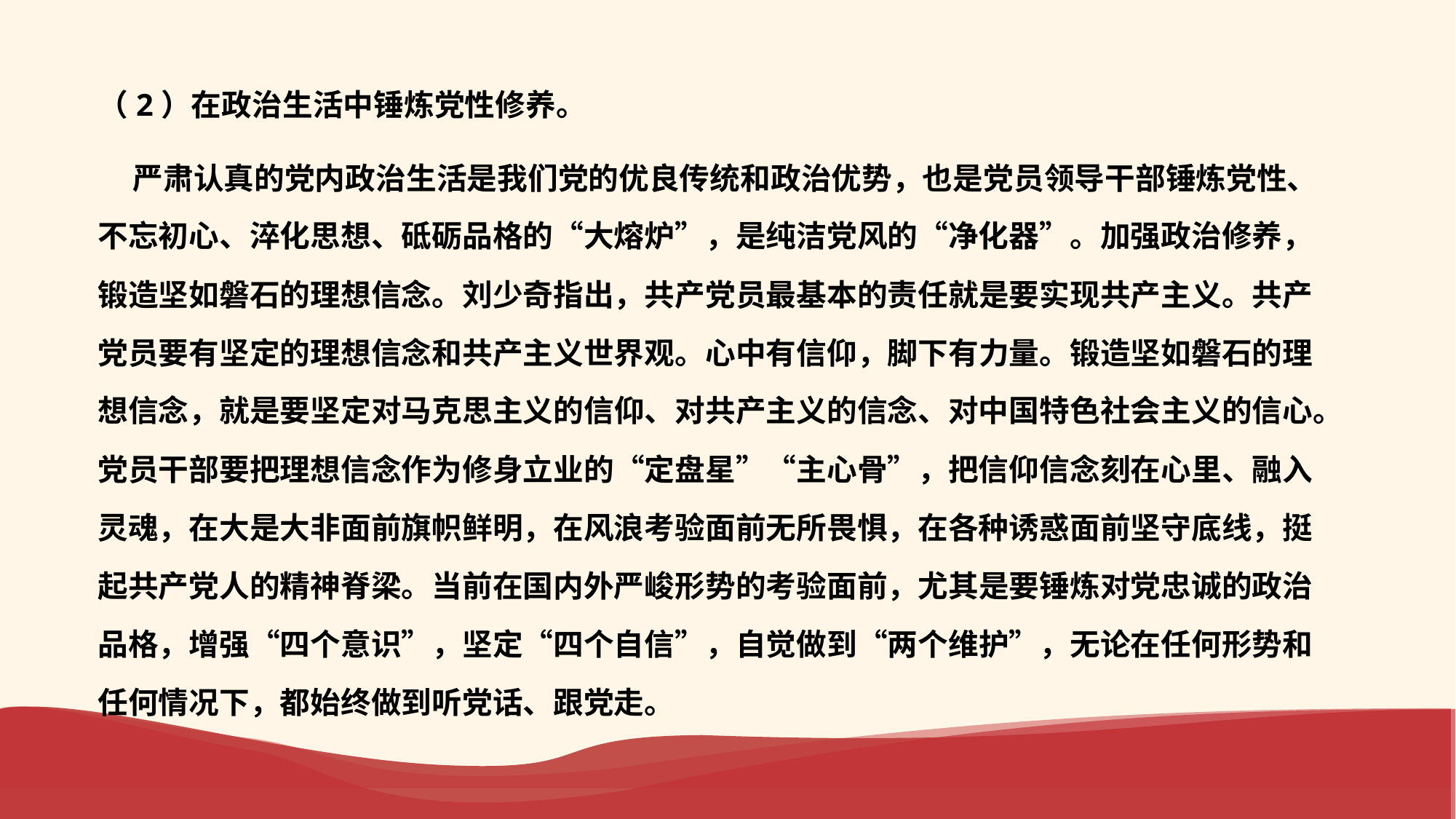

（2）在政治生活中锤炼党性修养。
    严肃认真的党内政治生活是我们党的优良传统和政治优势，也是党员领导干部锤炼党性、不忘初心、淬化思想、砥砺品格的“大熔炉”，是纯洁党风的“净化器”。加强政治修养，锻造坚如磐石的理想信念。刘少奇指出，共产党员最基本的责任就是要实现共产主义。共产党员要有坚定的理想信念和共产主义世界观。心中有信仰，脚下有力量。锻造坚如磐石的理想信念，就是要坚定对马克思主义的信仰、对共产主义的信念、对中国特色社会主义的信心。党员干部要把理想信念作为修身立业的“定盘星”“主心骨”，把信仰信念刻在心里、融入灵魂，在大是大非面前旗帜鲜明，在风浪考验面前无所畏惧，在各种诱惑面前坚守底线，挺起共产党人的精神脊梁。当前在国内外严峻形势的考验面前，尤其是要锤炼对党忠诚的政治品格，增强“四个意识”，坚定“四个自信”，自觉做到“两个维护”，无论在任何形势和任何情况下，都始终做到听党话、跟党走。